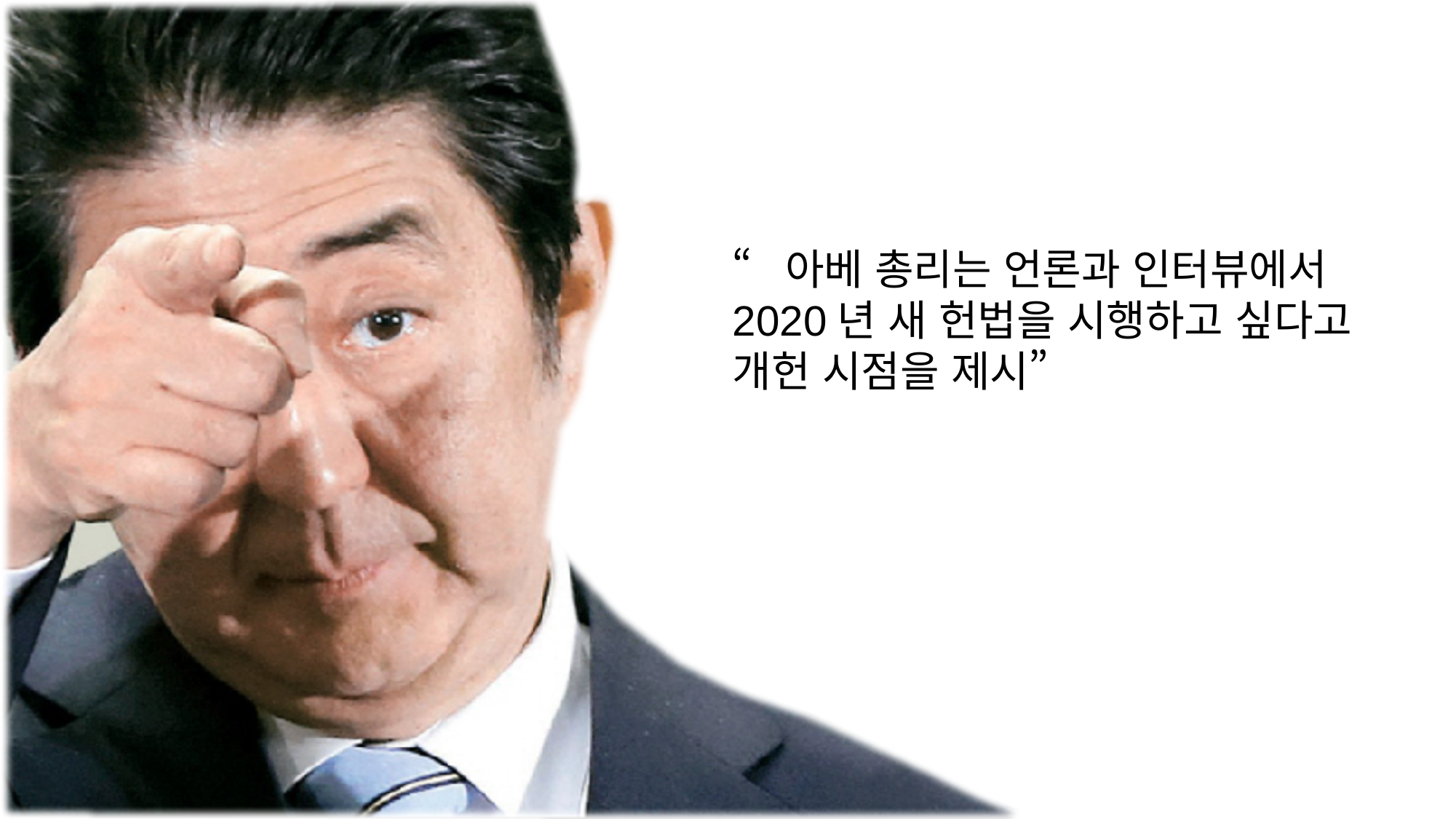

“아베 총리는 언론과 인터뷰에서 2020년 새 헌법을 시행하고 싶다고 개헌 시점을 제시”